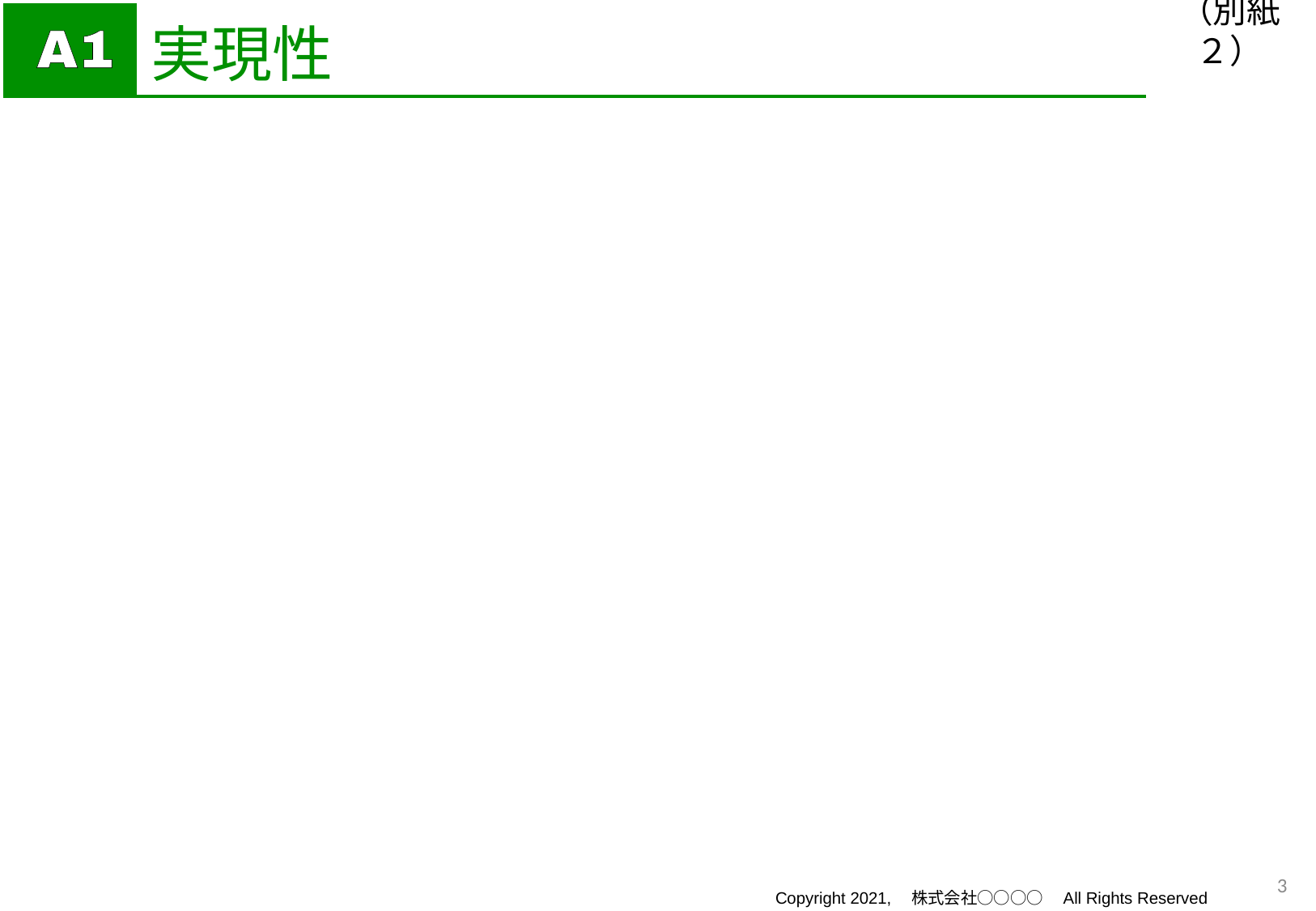

| A1 | 実現性 |
| --- | --- |
（別紙２）
3
Copyright 2021,　株式会社○○○○　All Rights Reserved　　－  P. 0 －